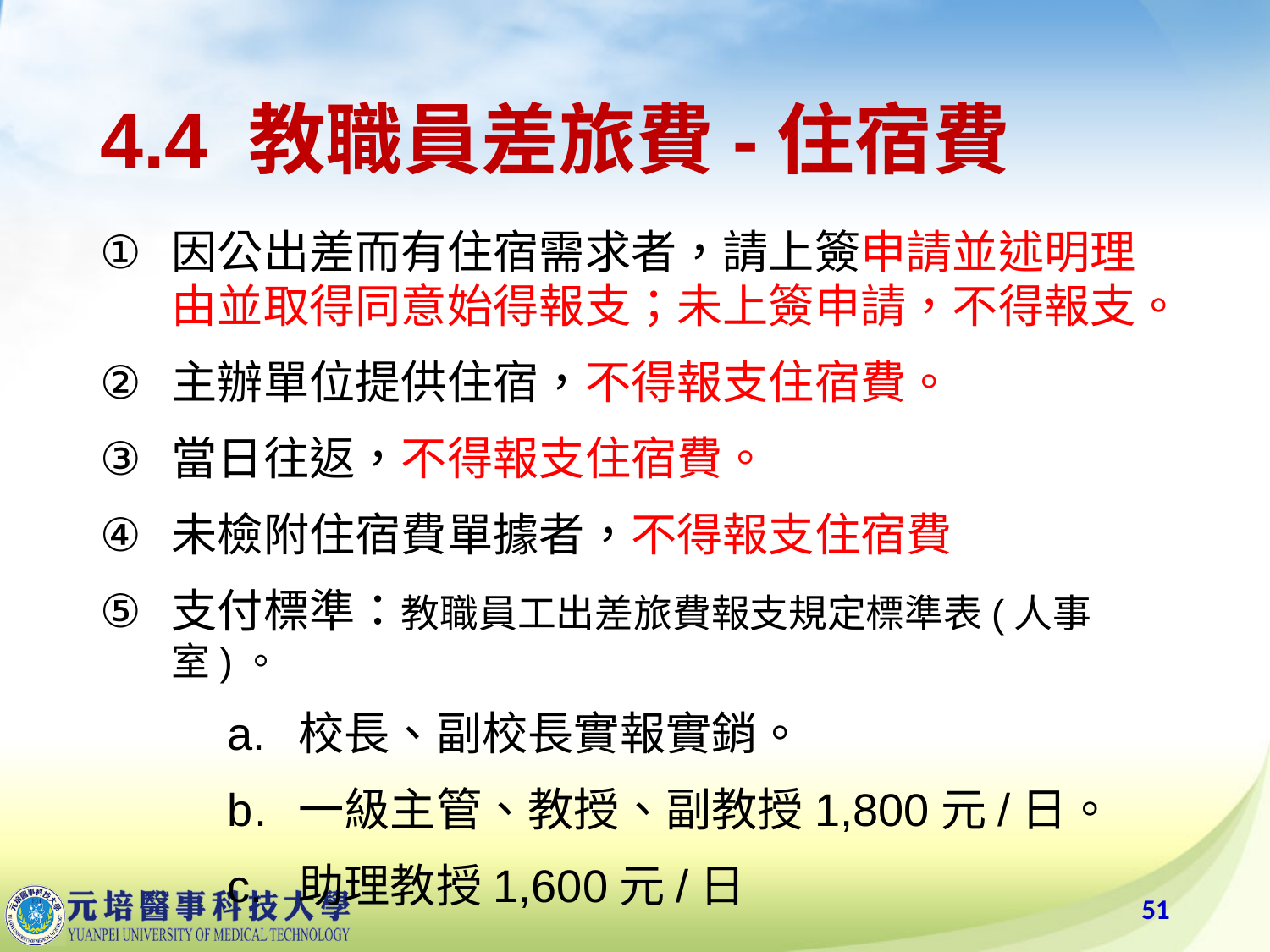

# 4.4 教職員差旅費-住宿費
因公出差而有住宿需求者，請上簽申請並述明理由並取得同意始得報支；未上簽申請，不得報支。
主辦單位提供住宿，不得報支住宿費。
當日往返，不得報支住宿費。
未檢附住宿費單據者，不得報支住宿費
支付標準：教職員工出差旅費報支規定標準表(人事室)。
校長、副校長實報實銷。
一級主管、教授、副教授1,800元/日。
助理教授1,600元/日

51